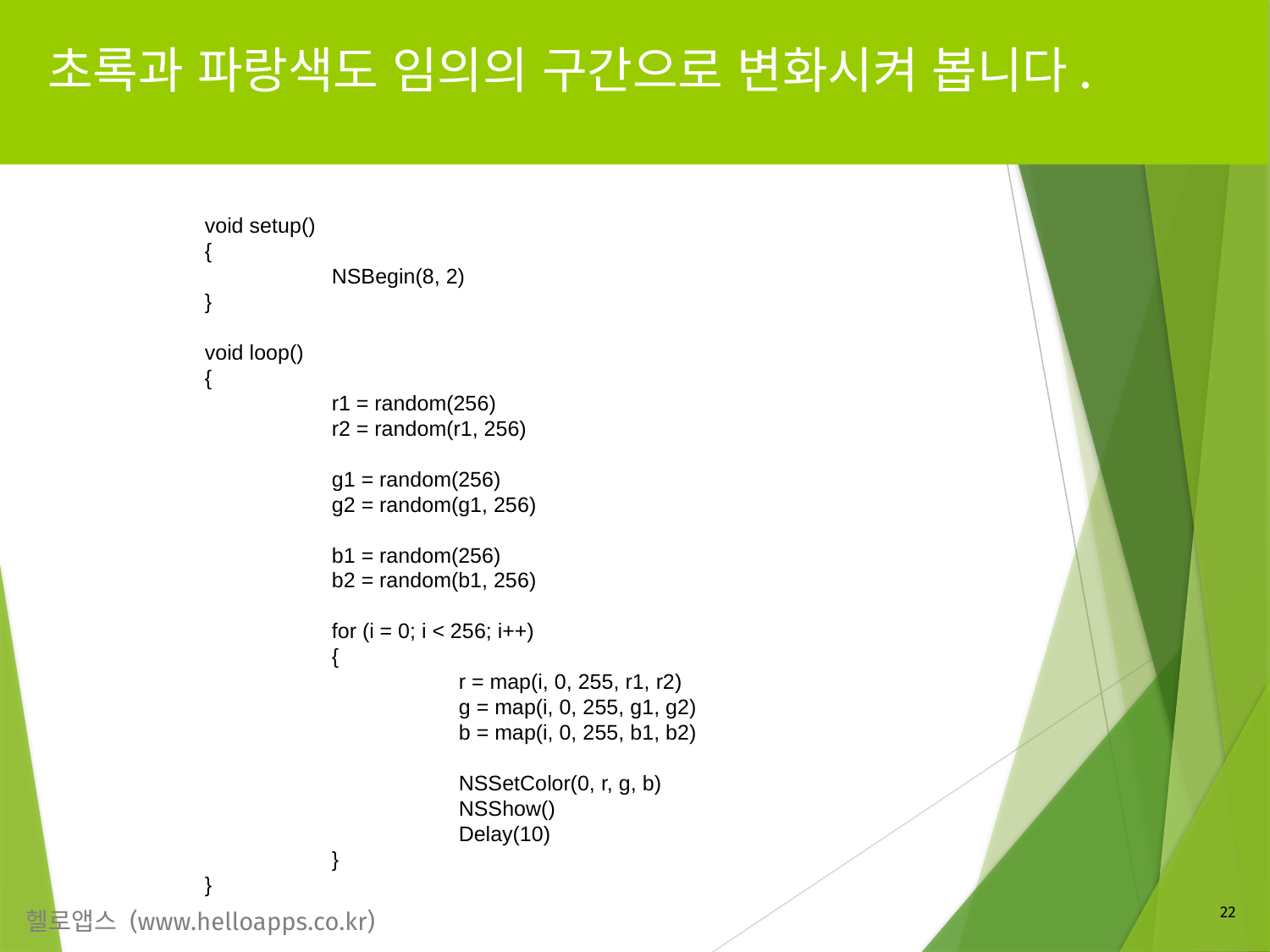

# 초록과 파랑색도 임의의 구간으로 변화시켜 봅니다.

        void setup()
        {
	        NSBegin(8, 2)
        }

        void loop()
        {
	        r1 = random(256)
	        r2 = random(r1, 256)

	        g1 = random(256)
	        g2 = random(g1, 256)

	        b1 = random(256)
	        b2 = random(b1, 256)

	        for (i = 0; i < 256; i++)
	        {
		        r = map(i, 0, 255, r1, r2)
		        g = map(i, 0, 255, g1, g2)
		        b = map(i, 0, 255, b1, b2)

		        NSSetColor(0, r, g, b)
		        NSShow()
		        Delay(10)
	        }
        }
22